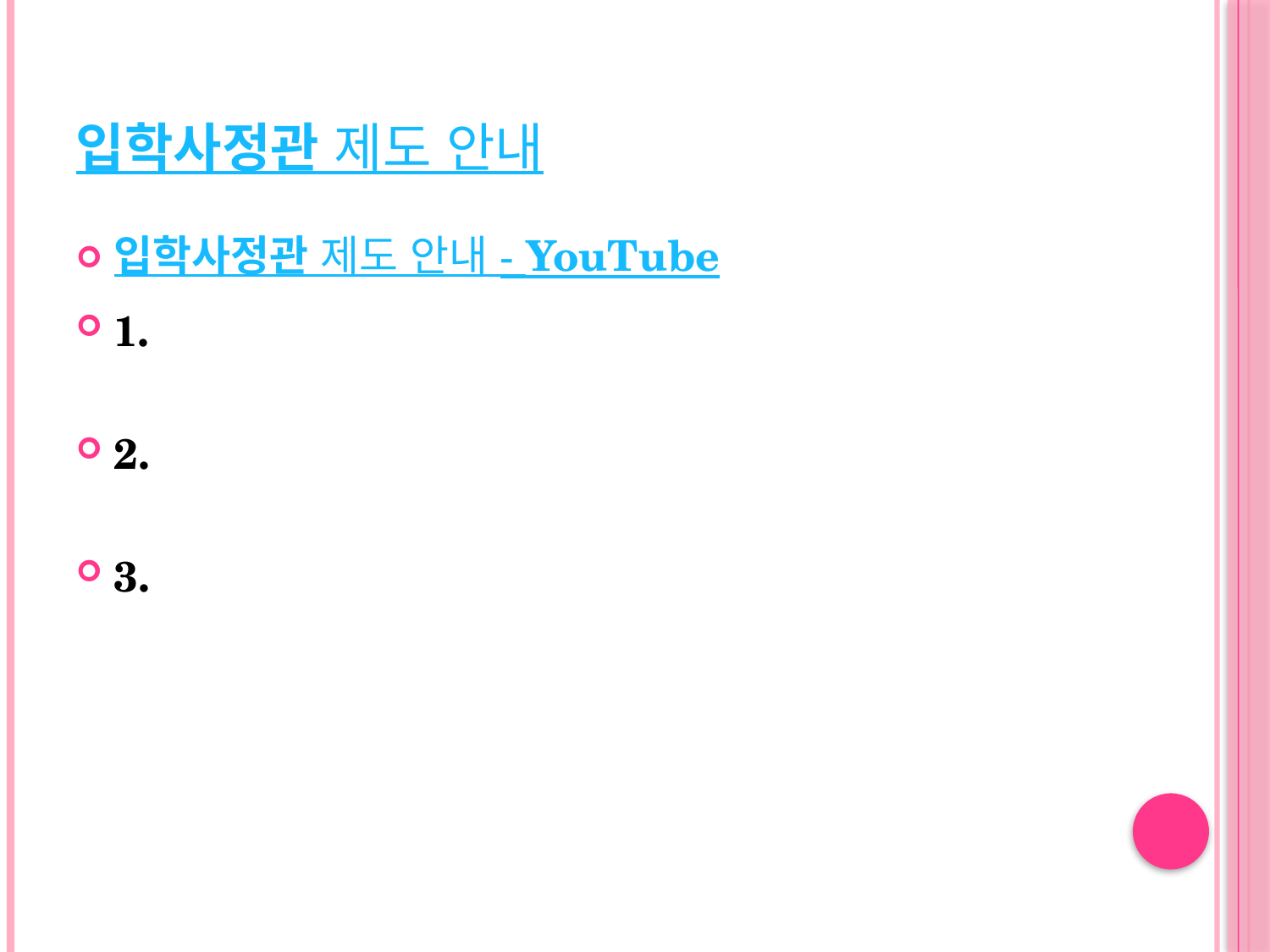

# 입학사정관 제도 안내
입학사정관 제도 안내 - YouTube
1.

2.

3.